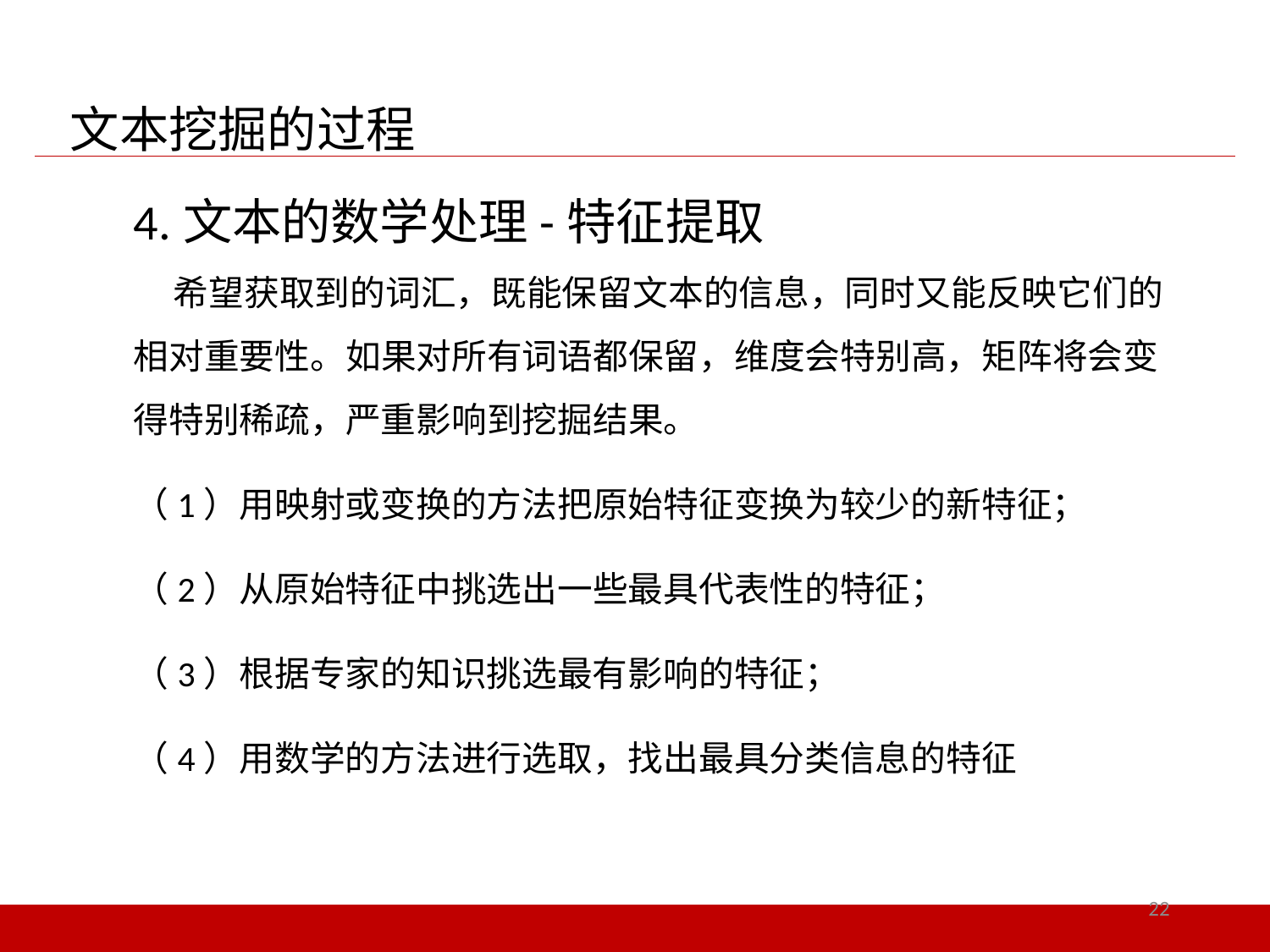

文本挖掘的过程
4.文本的数学处理-特征提取
    希望获取到的词汇，既能保留文本的信息，同时又能反映它们的相对重要性。如果对所有词语都保留，维度会特别高，矩阵将会变得特别稀疏，严重影响到挖掘结果。
（1）用映射或变换的方法把原始特征变换为较少的新特征；
（2）从原始特征中挑选出一些最具代表性的特征；
（3）根据专家的知识挑选最有影响的特征；
（4）用数学的方法进行选取，找出最具分类信息的特征

22